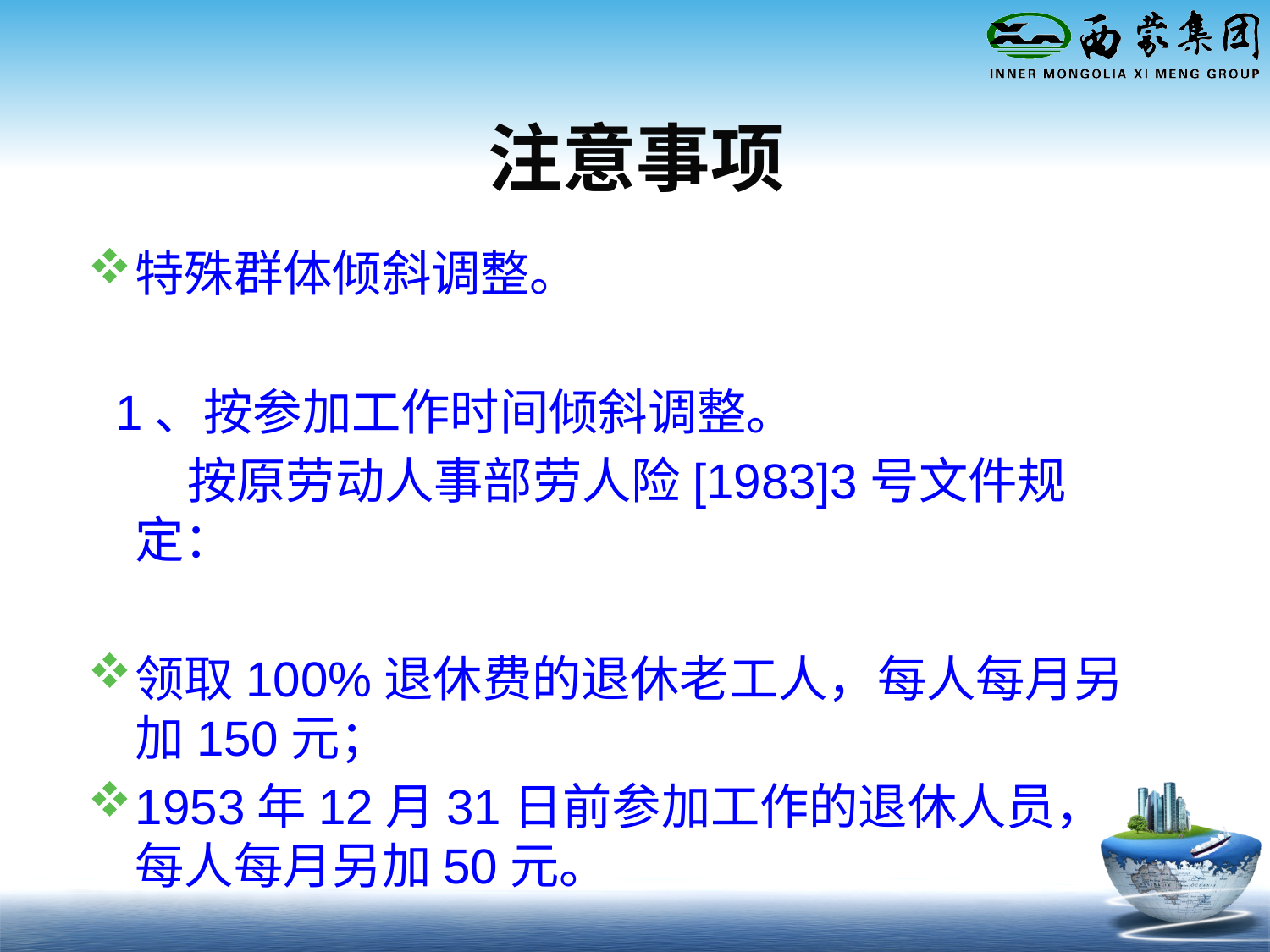

# 注意事项
特殊群体倾斜调整。

  1、按参加工作时间倾斜调整。
        按原劳动人事部劳人险[1983]3号文件规定：

领取100%退休费的退休老工人，每人每月另加150元；
1953年12月31日前参加工作的退休人员，每人每月另加50元。